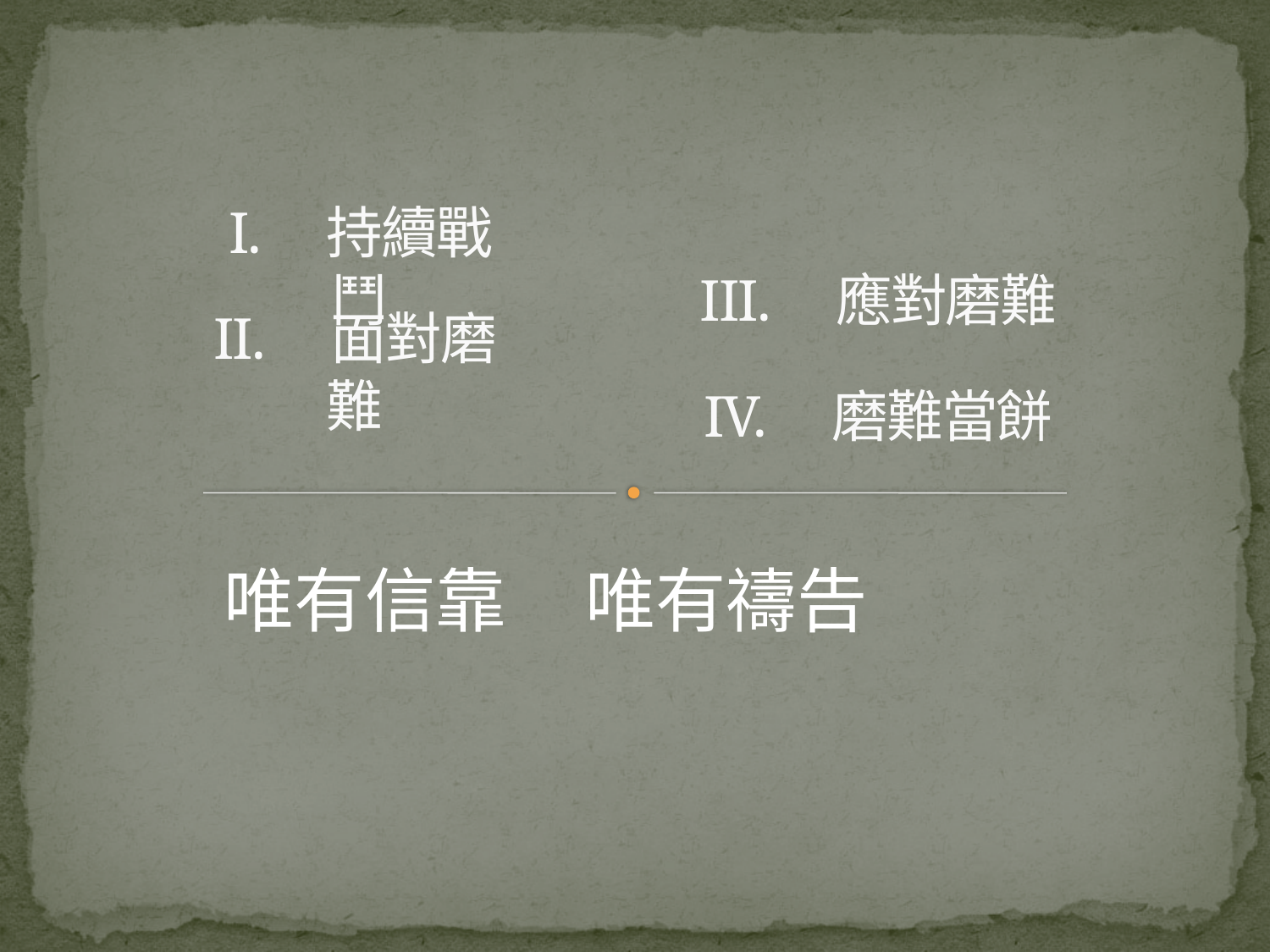

I.    持續戰鬥
III.    應對磨難
II.    面對磨難
IV.    磨難當餅
唯有信靠     唯有禱告